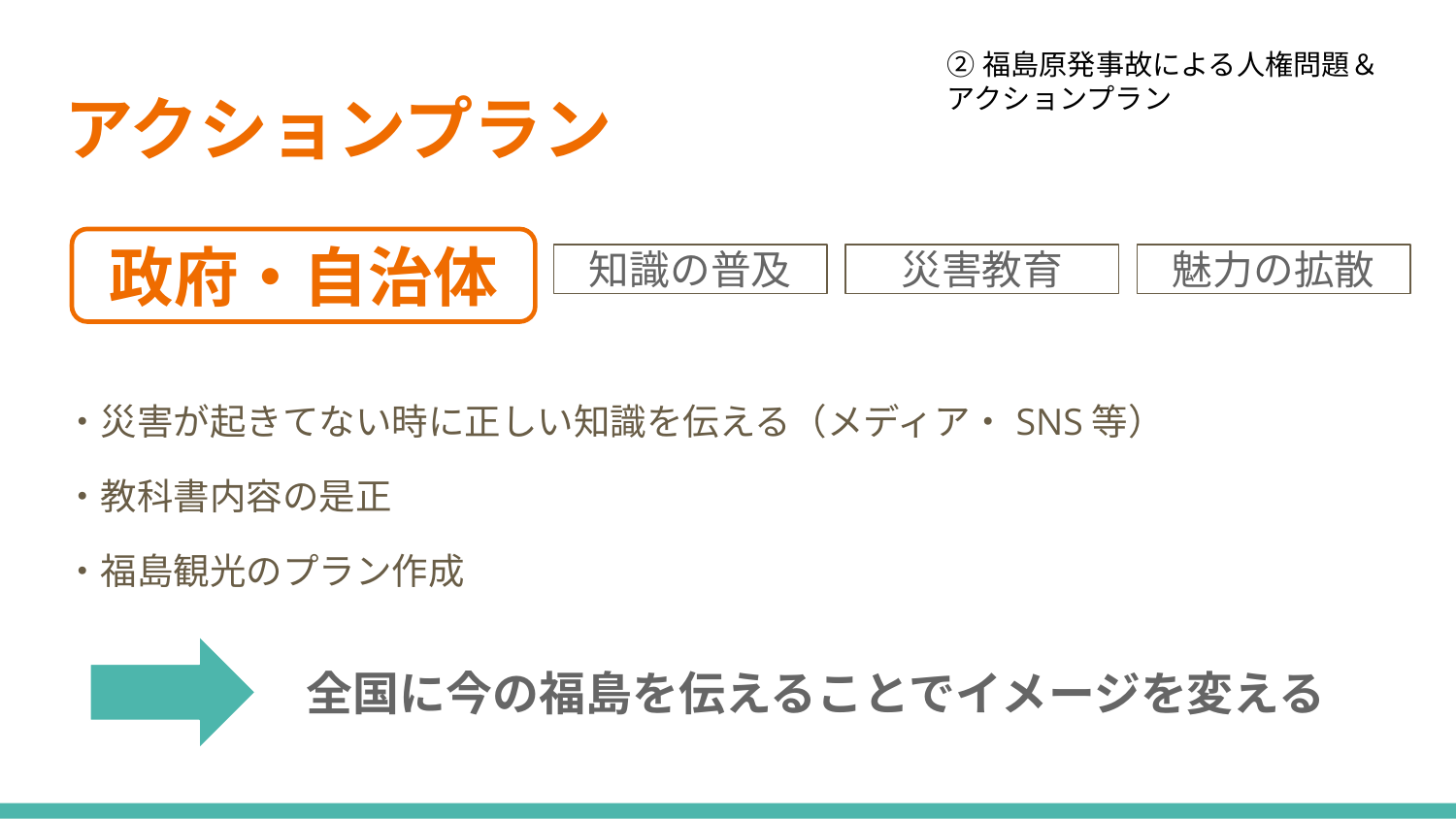

②福島原発事故による人権問題＆アクションプラン
# アクションプラン
政府・自治体
知識の普及
災害教育
魅力の拡散
・災害が起きてない時に正しい知識を伝える（メディア・SNS等）
・教科書内容の是正
・福島観光のプラン作成

全国に今の福島を伝えることでイメージを変える